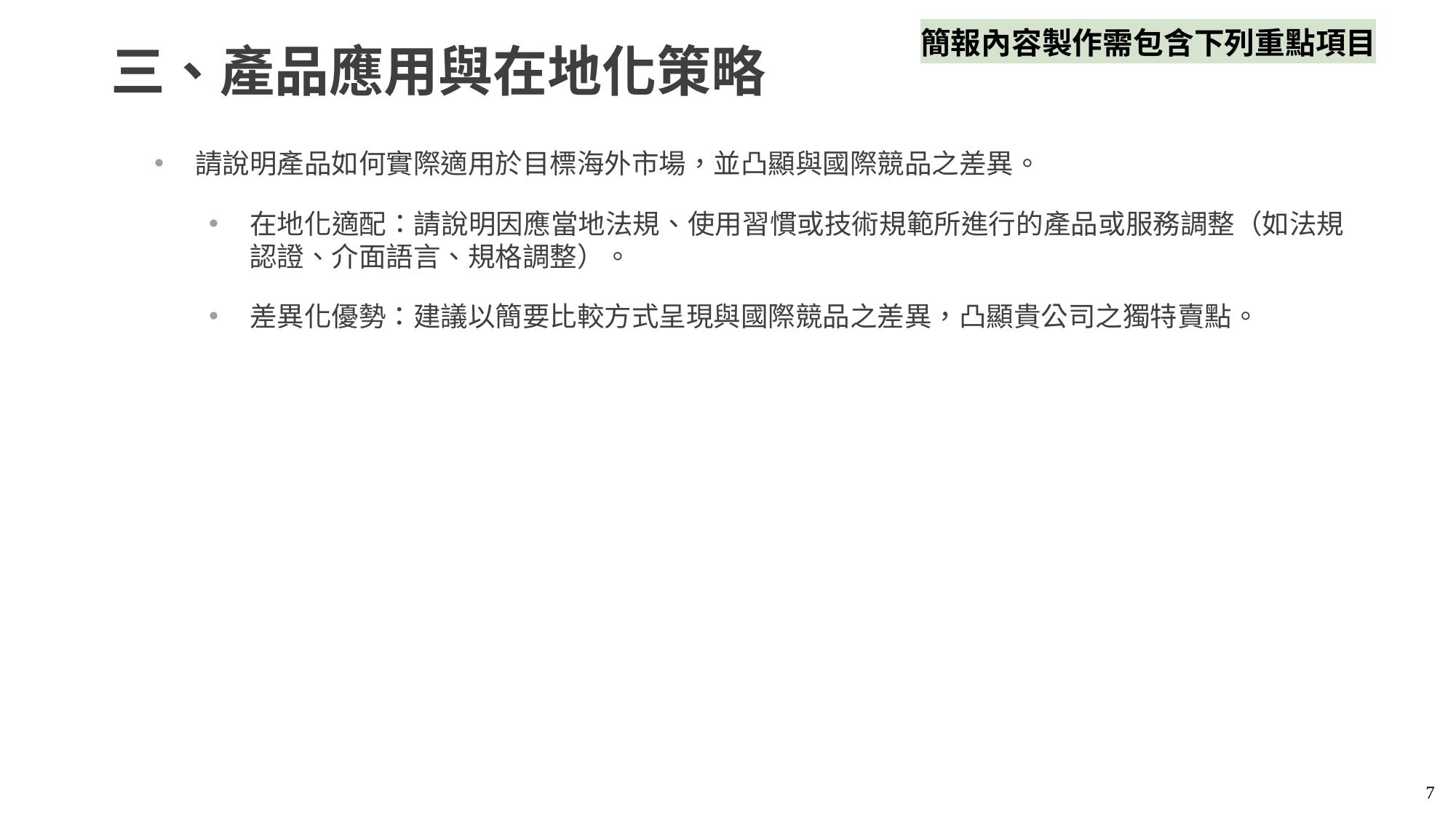

簡報內容製作需包含下列重點項目
# 三、產品應用與在地化策略
請說明產品如何實際適用於目標海外市場，並凸顯與國際競品之差異。
在地化適配：請說明因應當地法規、使用習慣或技術規範所進行的產品或服務調整（如法規認證、介面語言、規格調整）。
差異化優勢：建議以簡要比較方式呈現與國際競品之差異，凸顯貴公司之獨特賣點。
7